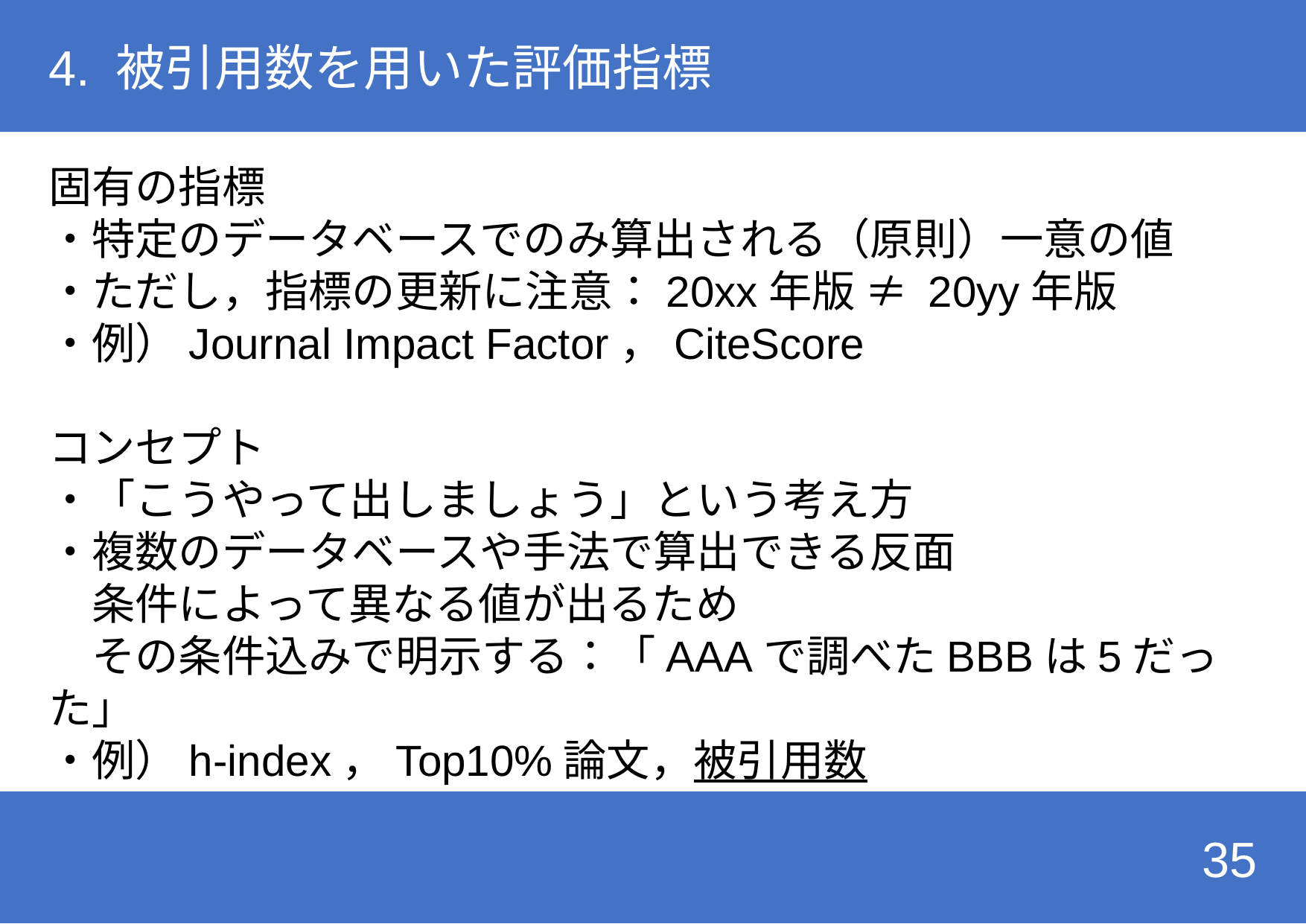

# 4. 被引用数を用いた評価指標
固有の指標
・特定のデータベースでのみ算出される（原則）一意の値
・ただし，指標の更新に注意：20xx年版 ≠ 20yy年版
・例）Journal Impact Factor，CiteScore

コンセプト
・「こうやって出しましょう」という考え方
・複数のデータベースや手法で算出できる反面
　条件によって異なる値が出るため
　その条件込みで明示する：「AAAで調べたBBBは5だった」
・例）h-index，Top10%論文，被引用数
35